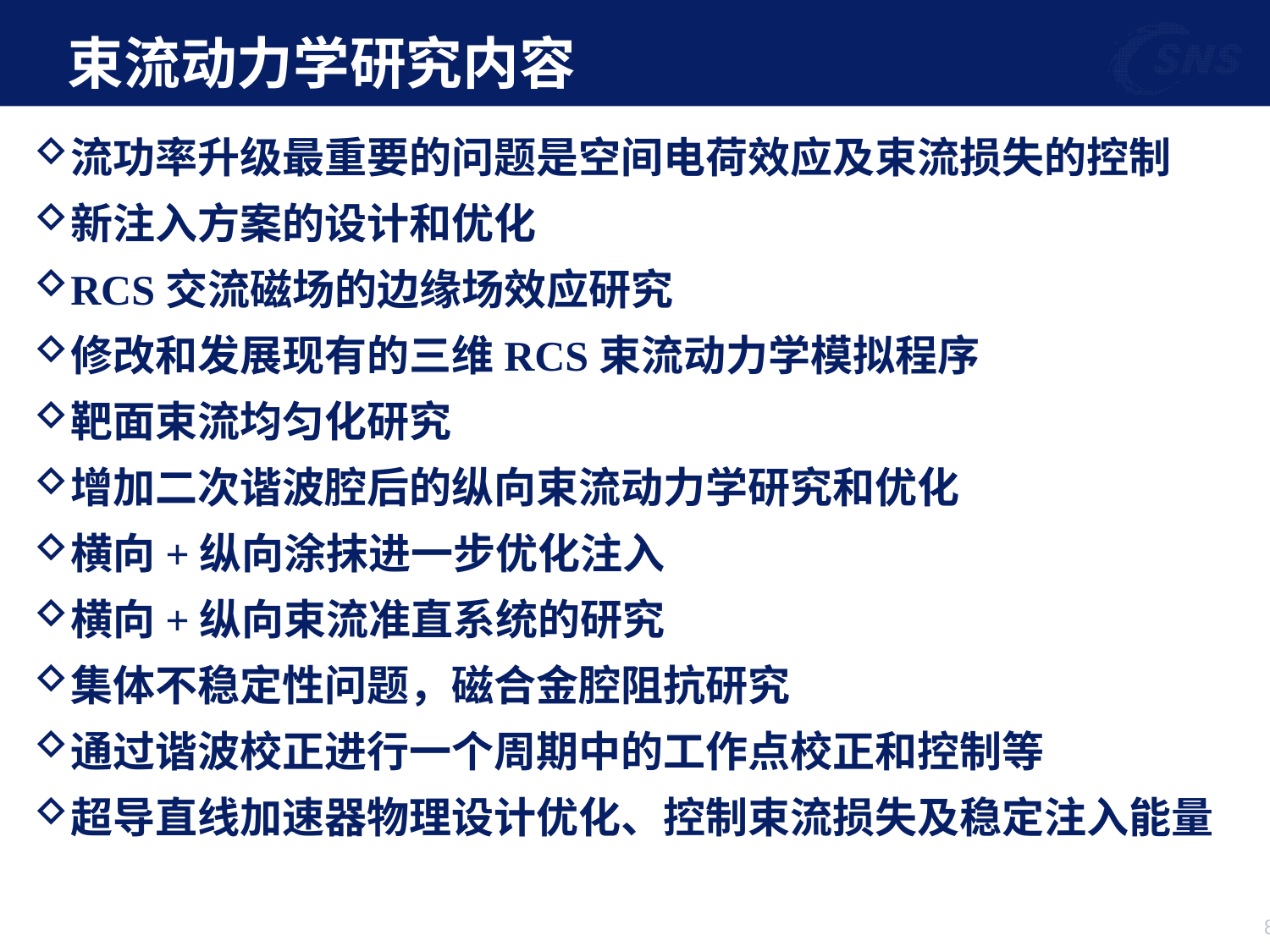

# 束流动力学研究内容
流功率升级最重要的问题是空间电荷效应及束流损失的控制
新注入方案的设计和优化
RCS交流磁场的边缘场效应研究
修改和发展现有的三维RCS束流动力学模拟程序
靶面束流均匀化研究
增加二次谐波腔后的纵向束流动力学研究和优化
横向+纵向涂抹进一步优化注入
横向+纵向束流准直系统的研究
集体不稳定性问题，磁合金腔阻抗研究
通过谐波校正进行一个周期中的工作点校正和控制等
超导直线加速器物理设计优化、控制束流损失及稳定注入能量